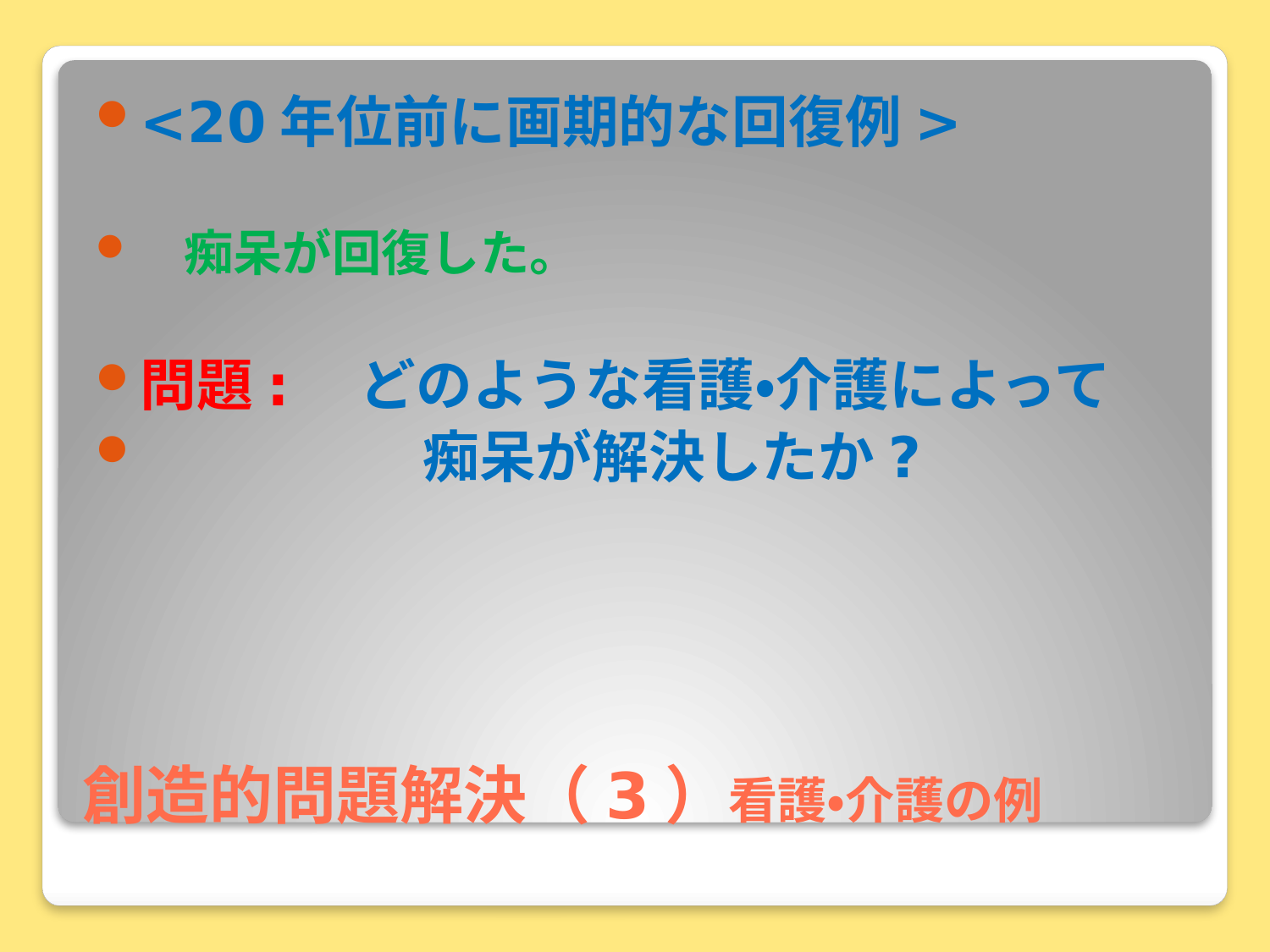

<20年位前に画期的な回復例>

　痴呆が回復した。

問題:　どのような看護・介護によって
　　　　　痴呆が解決したか?
# 創造的問題解決（3）看護・介護の例